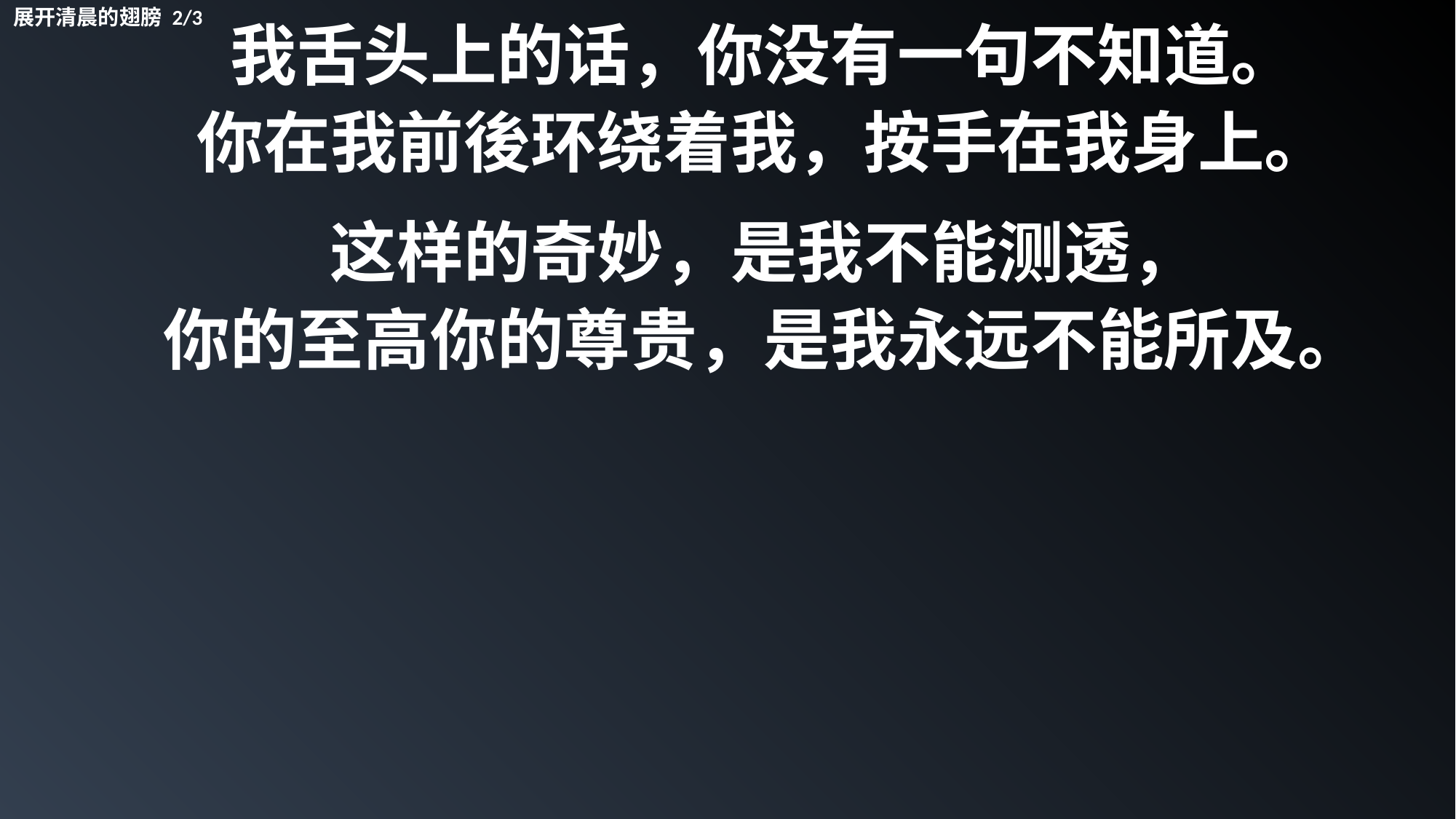

展开清晨的翅膀 2/3
我舌头上的话，你没有一句不知道。
你在我前後环绕着我，按手在我身上。
这样的奇妙，是我不能测透，
你的至高你的尊贵，是我永远不能所及。